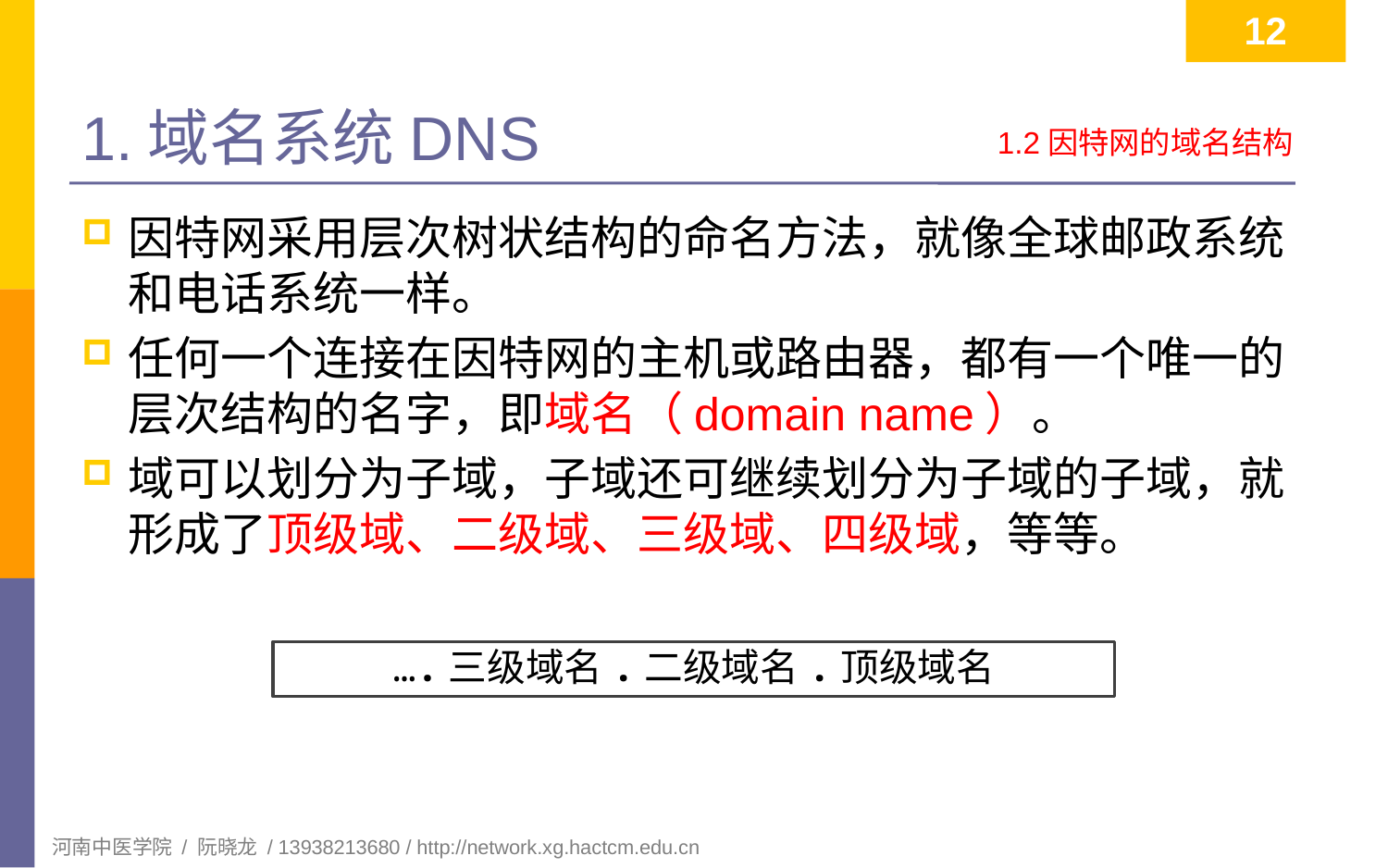

12
# 1.域名系统DNS
1.2因特网的域名结构
因特网采用层次树状结构的命名方法，就像全球邮政系统和电话系统一样。
任何一个连接在因特网的主机或路由器，都有一个唯一的层次结构的名字，即域名（domain name）。
域可以划分为子域，子域还可继续划分为子域的子域，就形成了顶级域、二级域、三级域、四级域，等等。
….三级域名.二级域名.顶级域名